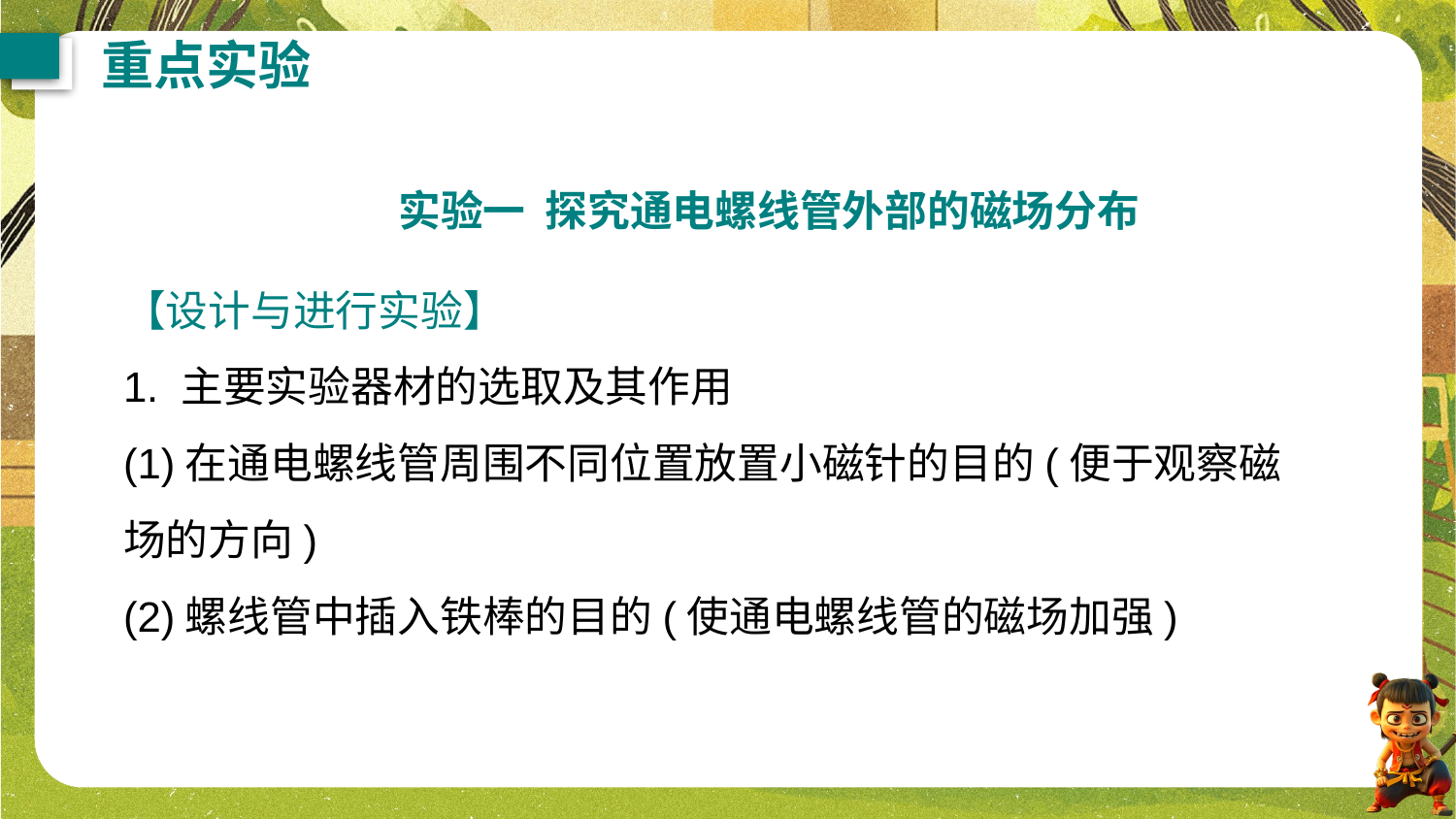

重点实验

实验一  探究通电螺线管外部的磁场分布
【设计与进行实验】
1. 主要实验器材的选取及其作用
(1)在通电螺线管周围不同位置放置小磁针的目的(便于观察磁场的方向)
(2)螺线管中插入铁棒的目的(使通电螺线管的磁场加强)